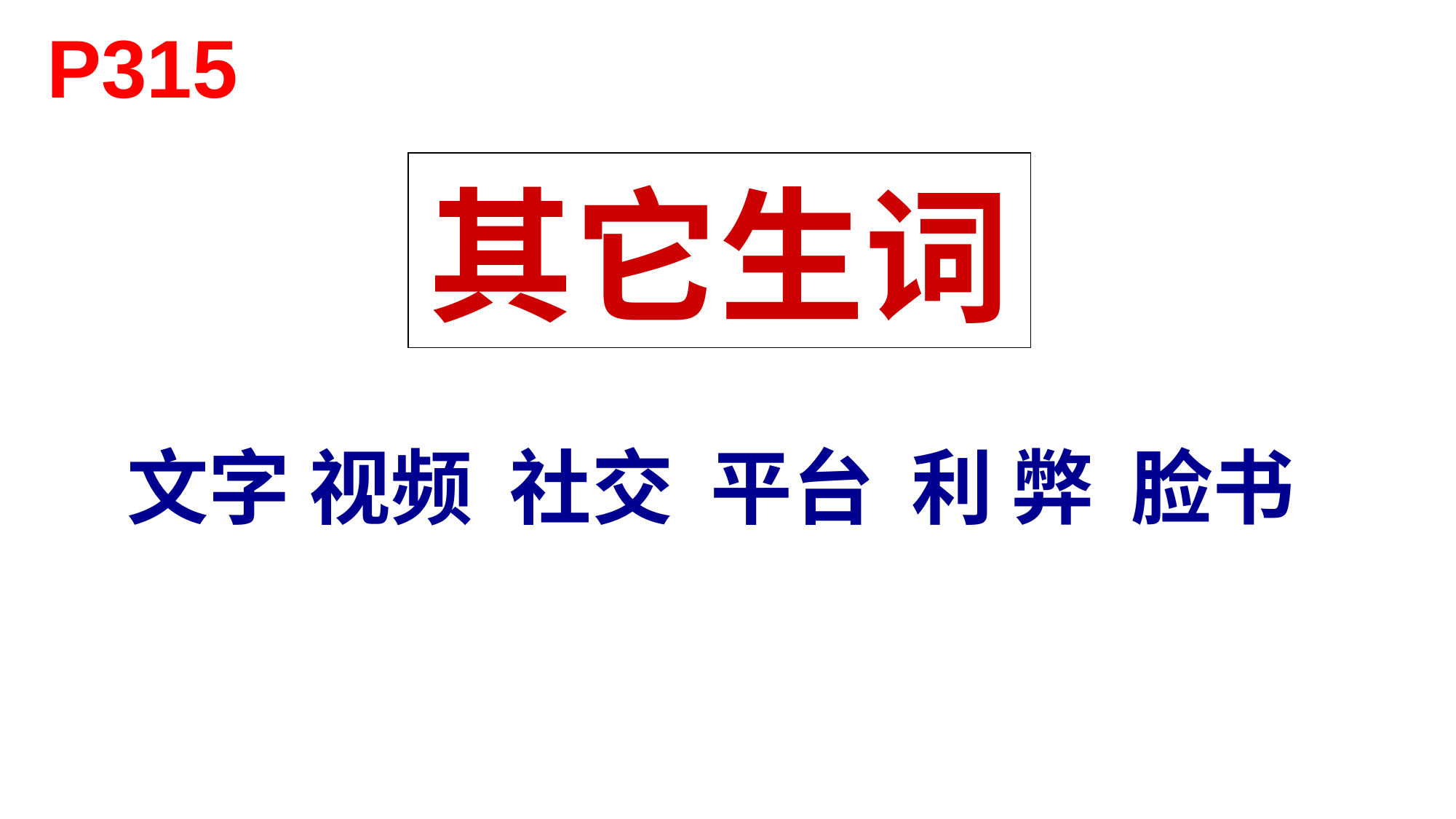

P315
# 其它生词
文字 视频  社交  平台  利 弊  脸书